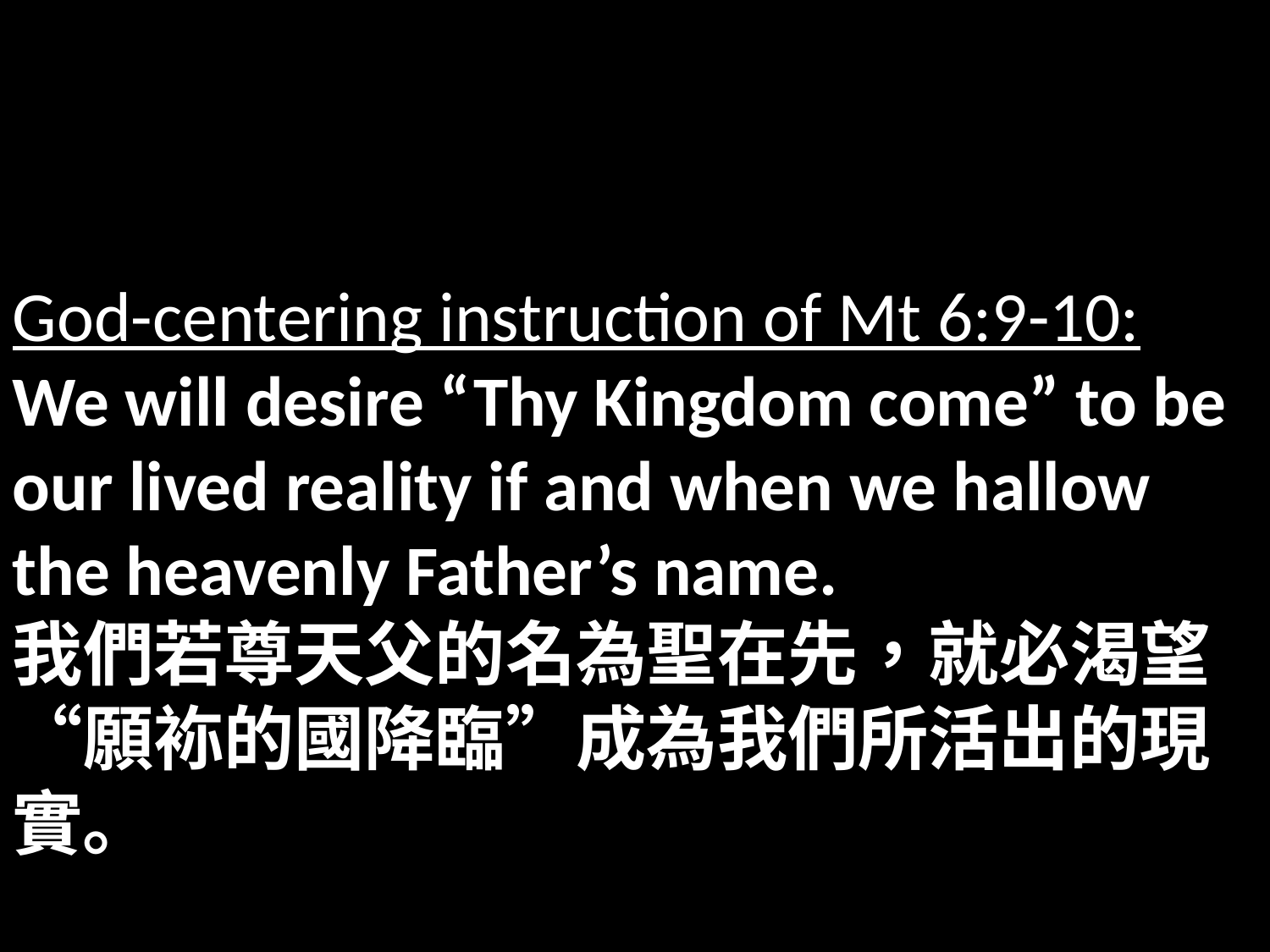

God-centering instruction of Mt 6:9-10:
We will desire “Thy Kingdom come” to be our lived reality if and when we hallow the heavenly Father’s name.
我們若尊天父的名為聖在先，就必渴望“願袮的國降臨”成為我們所活出的現實。